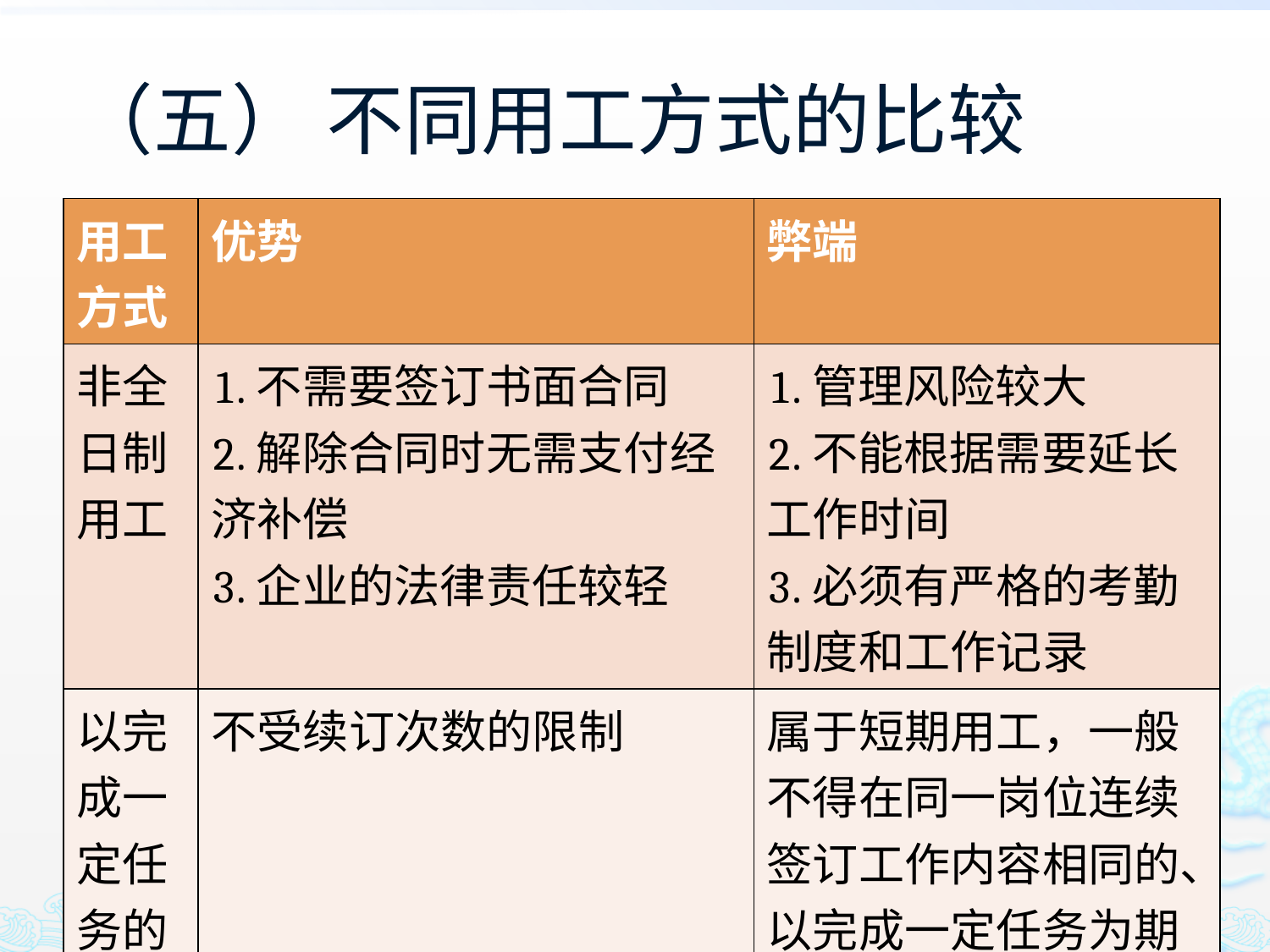

# （五） 不同用工方式的比较
| 用工方式 | 优势 | 弊端 |
| --- | --- | --- |
| 非全日制用工 | 1.不需要签订书面合同 2.解除合同时无需支付经济补偿 3.企业的法律责任较轻 | 1.管理风险较大 2.不能根据需要延长工作时间 3.必须有严格的考勤制度和工作记录 |
| 以完成一定任务的用工 | 不受续订次数的限制 | 属于短期用工，一般不得在同一岗位连续签订工作内容相同的、以完成一定任务为期限的劳动合同 |